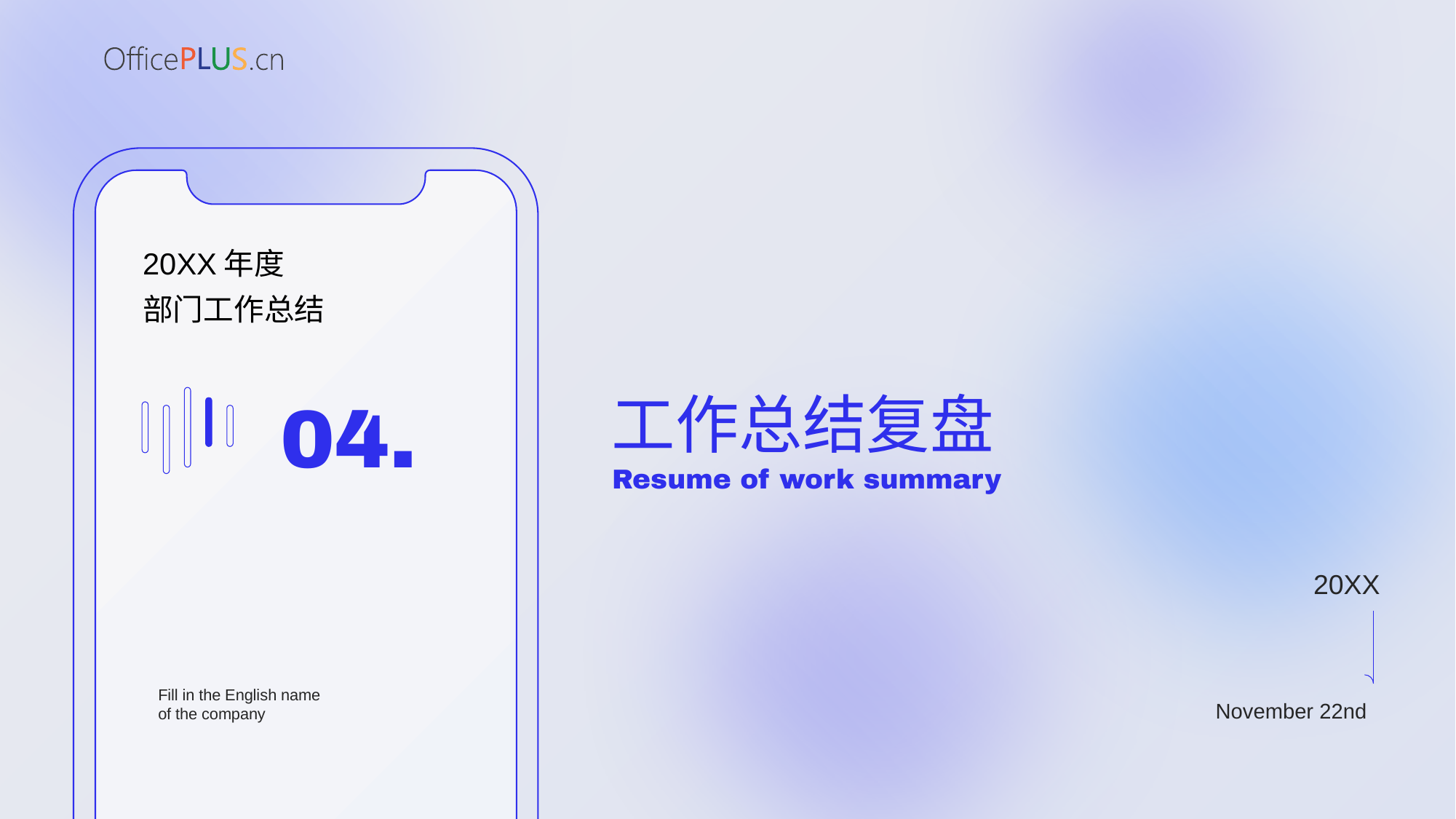

20XX年度
部门工作总结

工作总结复盘
Resume of work summary
04.

20XX

Fill in the English name
of the company
November 22nd